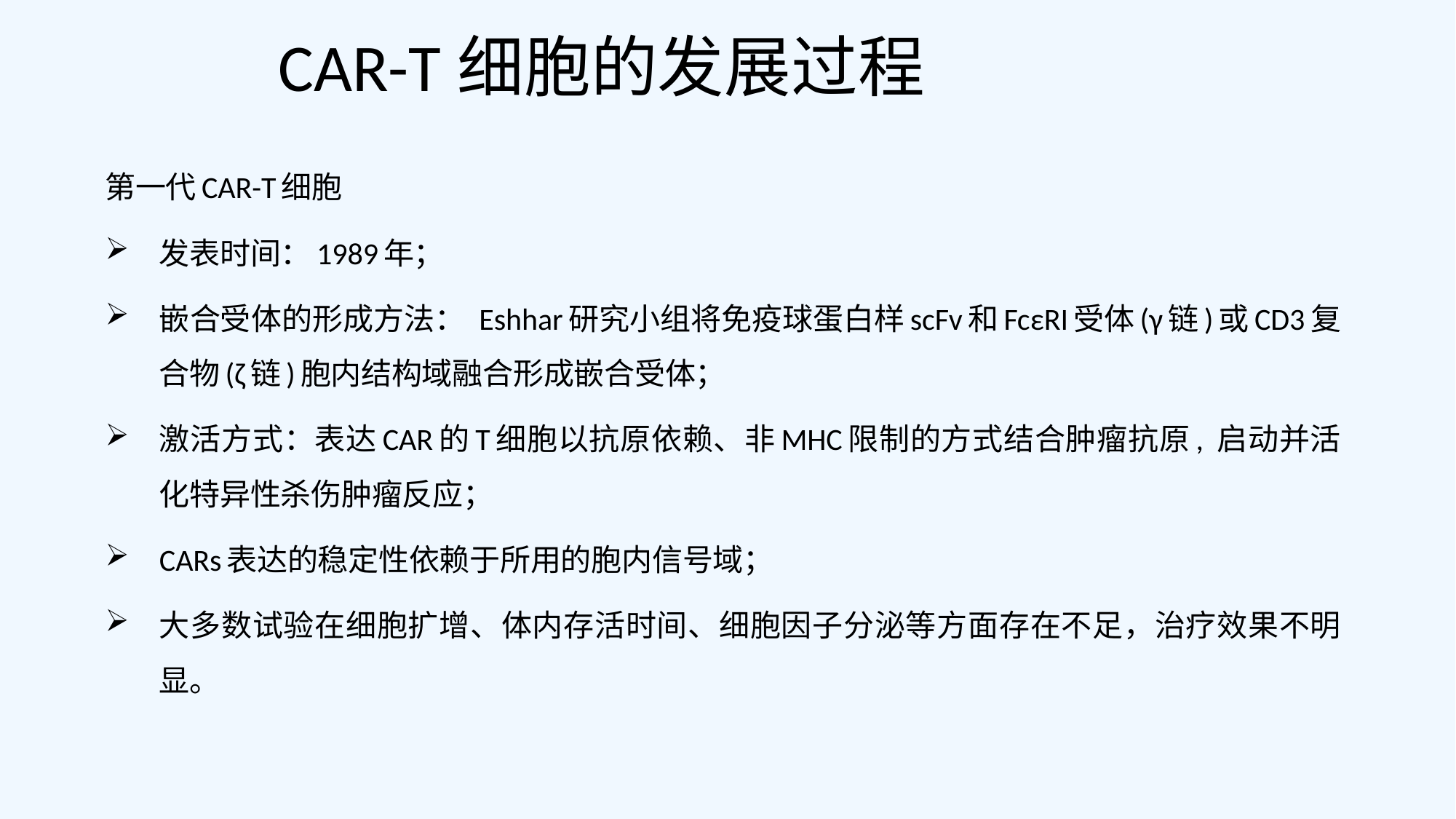

# CAR-T细胞的发展过程
第一代CAR-T细胞
发表时间：1989年；
嵌合受体的形成方法： Eshhar研究小组将免疫球蛋白样scFv和FcεRI受体(γ链)或CD3复合物(ζ链)胞内结构域融合形成嵌合受体；
激活方式：表达CAR的T细胞以抗原依赖、非MHC限制的方式结合肿瘤抗原, 启动并活化特异性杀伤肿瘤反应；
CARs表达的稳定性依赖于所用的胞内信号域；
大多数试验在细胞扩增、体内存活时间、细胞因子分泌等方面存在不足，治疗效果不明显。